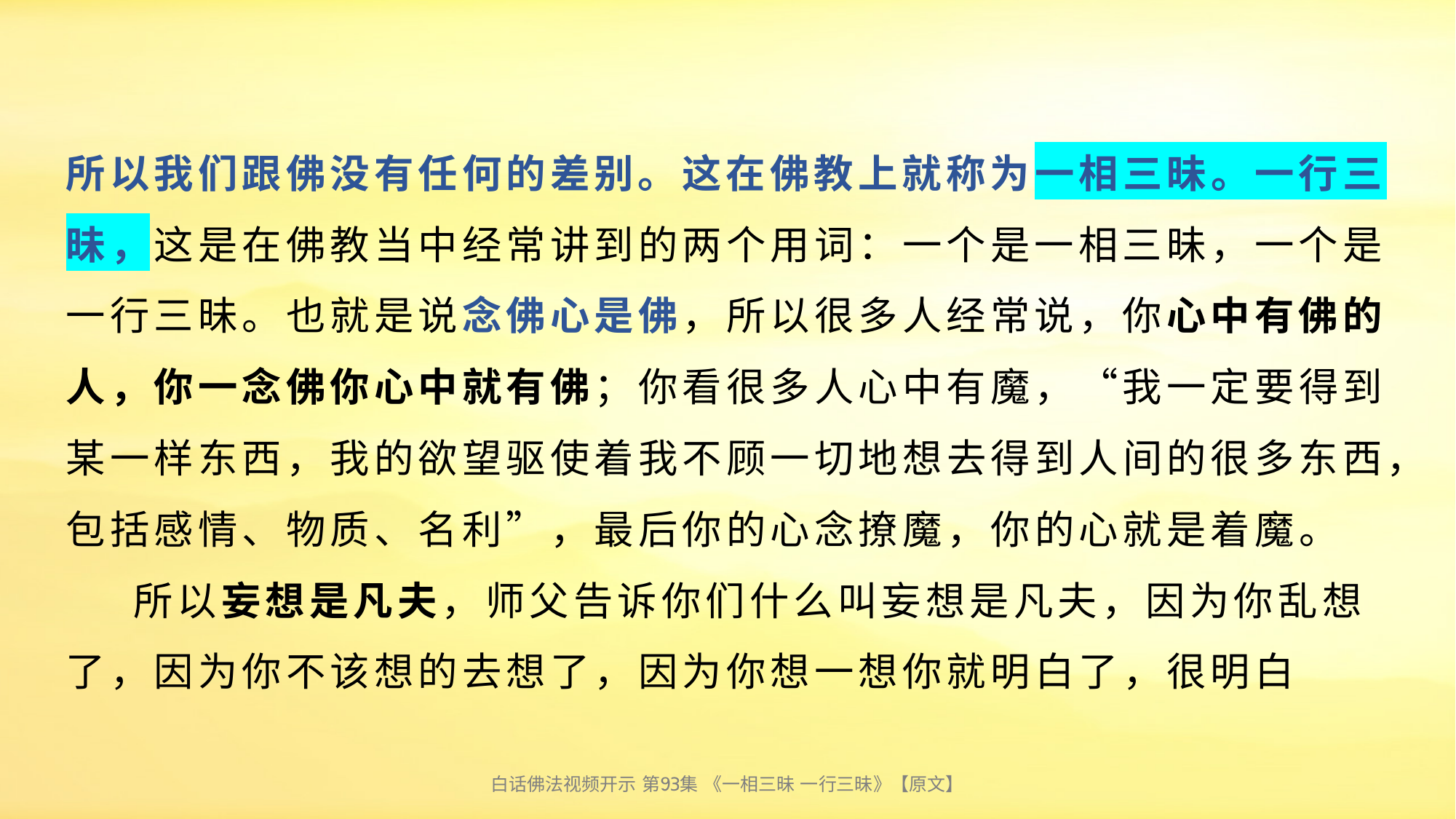

# 所以我们跟佛没有任何的差别。这在佛教上就称为一相三昧。一行三昧，这是在佛教当中经常讲到的两个用词：一个是一相三昧，一个是一行三昧。也就是说念佛心是佛，所以很多人经常说，你心中有佛的人，你一念佛你心中就有佛；你看很多人心中有魔，“我一定要得到某一样东西，我的欲望驱使着我不顾一切地想去得到人间的很多东西，包括感情、物质、名利”，最后你的心念撩魔，你的心就是着魔。 所以妄想是凡夫，师父告诉你们什么叫妄想是凡夫，因为你乱想了，因为你不该想的去想了，因为你想一想你就明白了，很明白
白话佛法视频开示 第93集 《一相三昧 一行三昧》【原文】